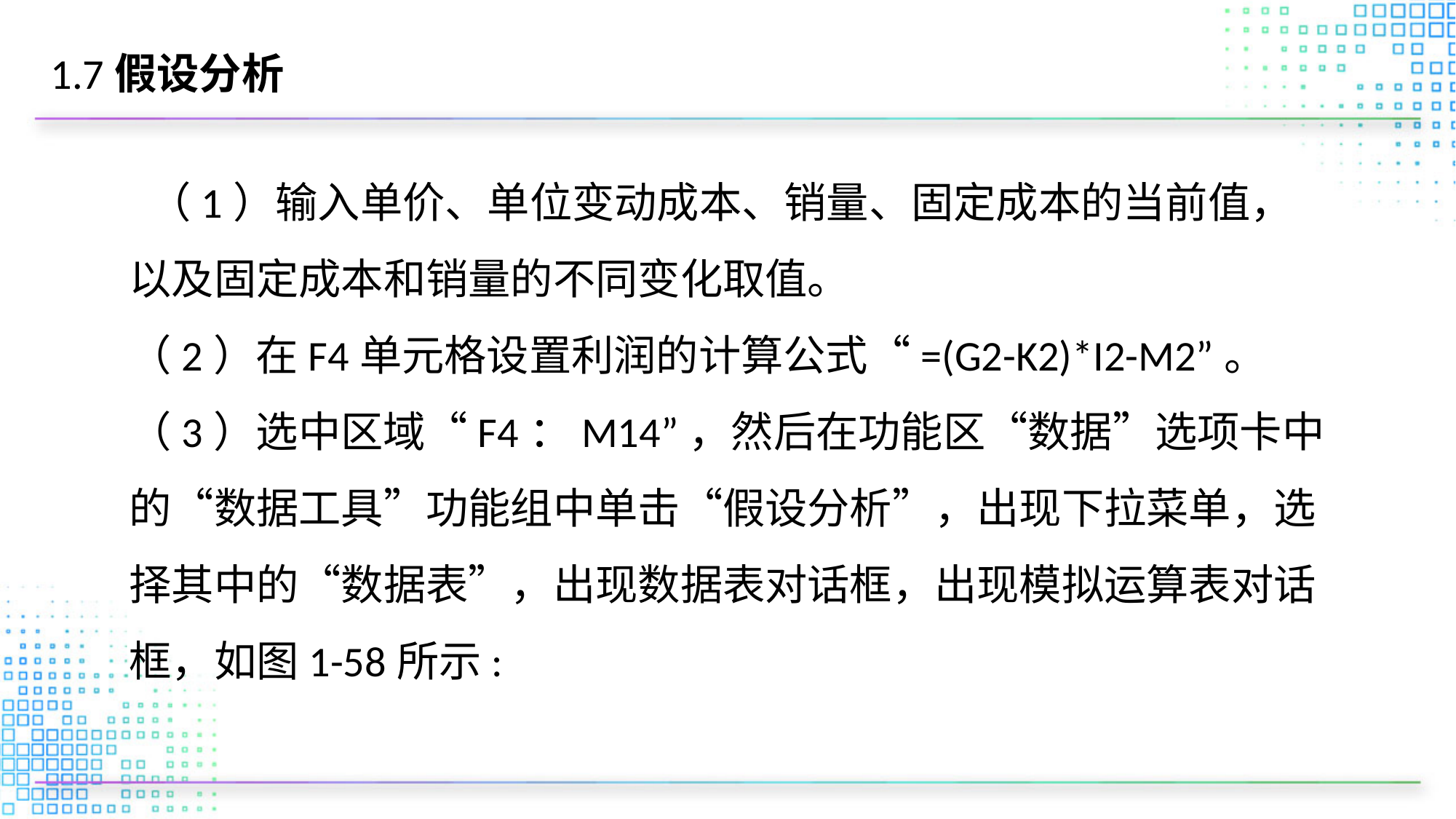

# 1.7假设分析
 （1）输入单价、单位变动成本、销量、固定成本的当前值，以及固定成本和销量的不同变化取值。
（2）在F4单元格设置利润的计算公式“=(G2-K2)*I2-M2”。
（3）选中区域“F4：M14”，然后在功能区“数据”选项卡中的“数据工具”功能组中单击“假设分析”，出现下拉菜单，选择其中的“数据表”，出现数据表对话框，出现模拟运算表对话框，如图1-58所示: